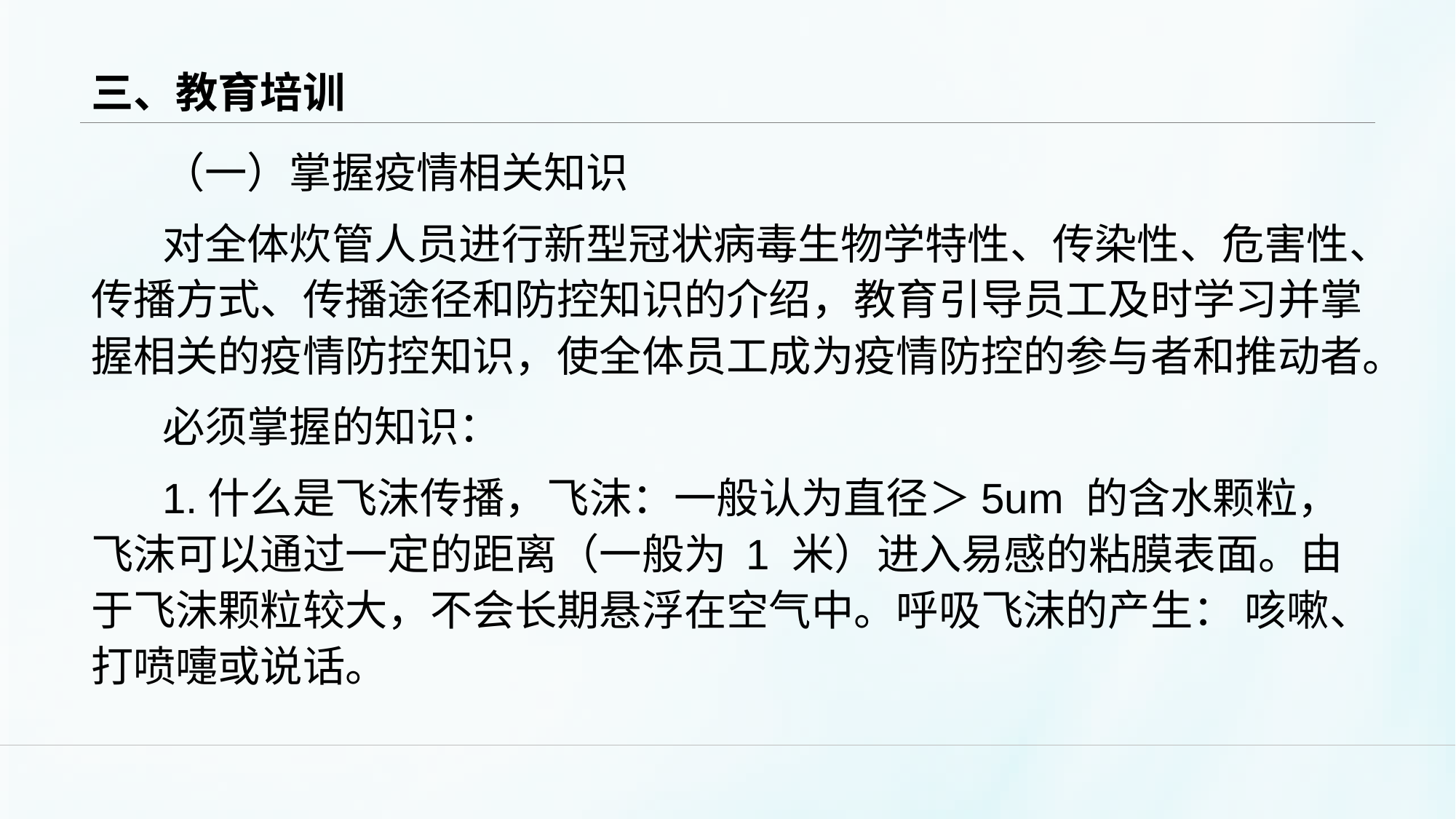

# 三、教育培训
（一）掌握疫情相关知识
对全体炊管人员进行新型冠状病毒生物学特性、传染性、危害性、传播方式、传播途径和防控知识的介绍，教育引导员工及时学习并掌握相关的疫情防控知识，使全体员工成为疫情防控的参与者和推动者。
必须掌握的知识：
1.什么是飞沫传播，飞沫：一般认为直径＞5um 的含水颗粒， 飞沫可以通过一定的距离（一般为 1 米）进入易感的粘膜表面。由于飞沫颗粒较大，不会长期悬浮在空气中。呼吸飞沫的产生： 咳嗽、打喷嚏或说话。